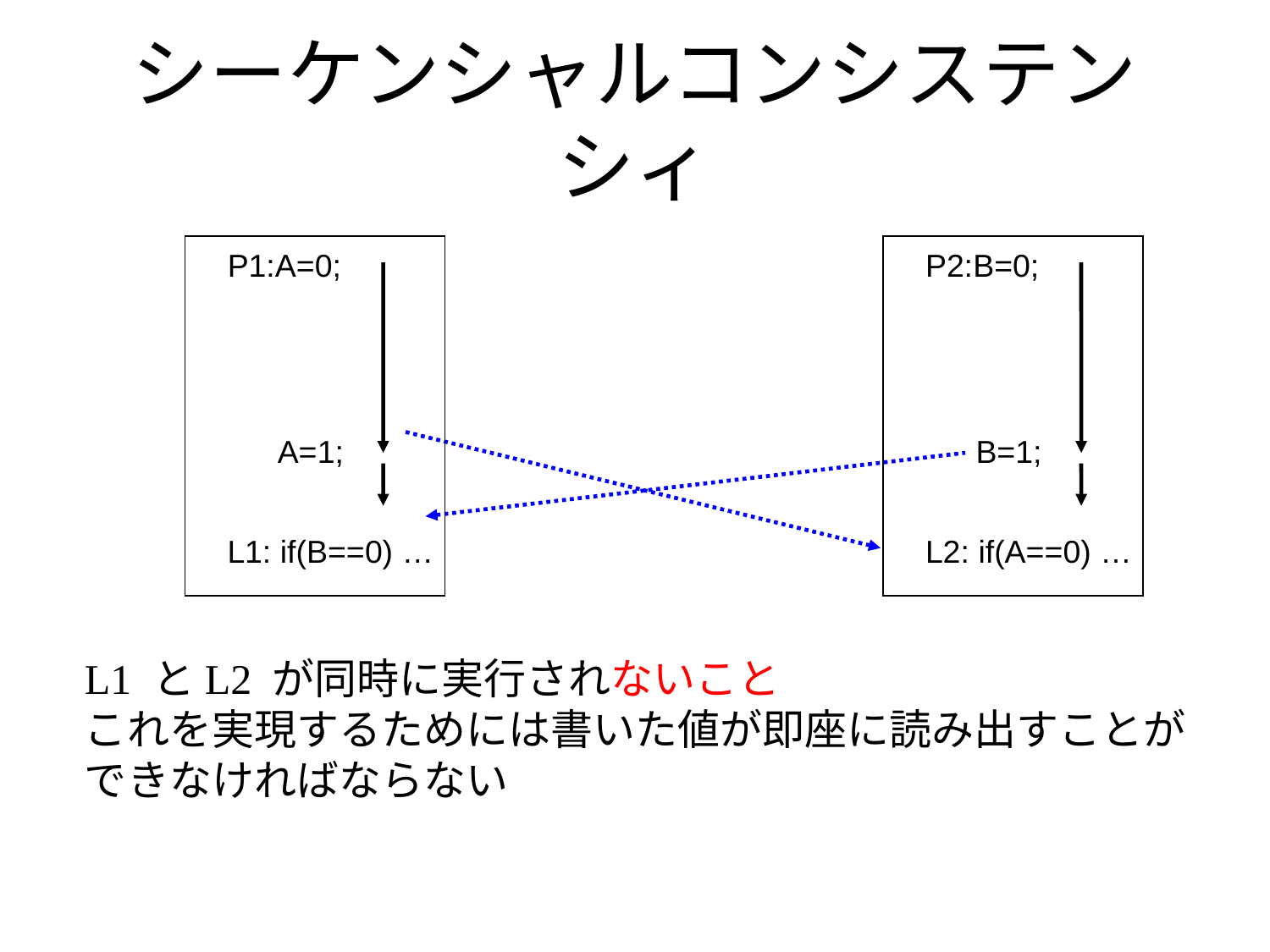

# シーケンシャルコンシステンシィ

P1:A=0;
P2:B=0;

A=1;
B=1;

L1: if(B==0) …
L2: if(A==0) …
L1 とL2 が同時に実行されないこと
これを実現するためには書いた値が即座に読み出すことが
できなければならない